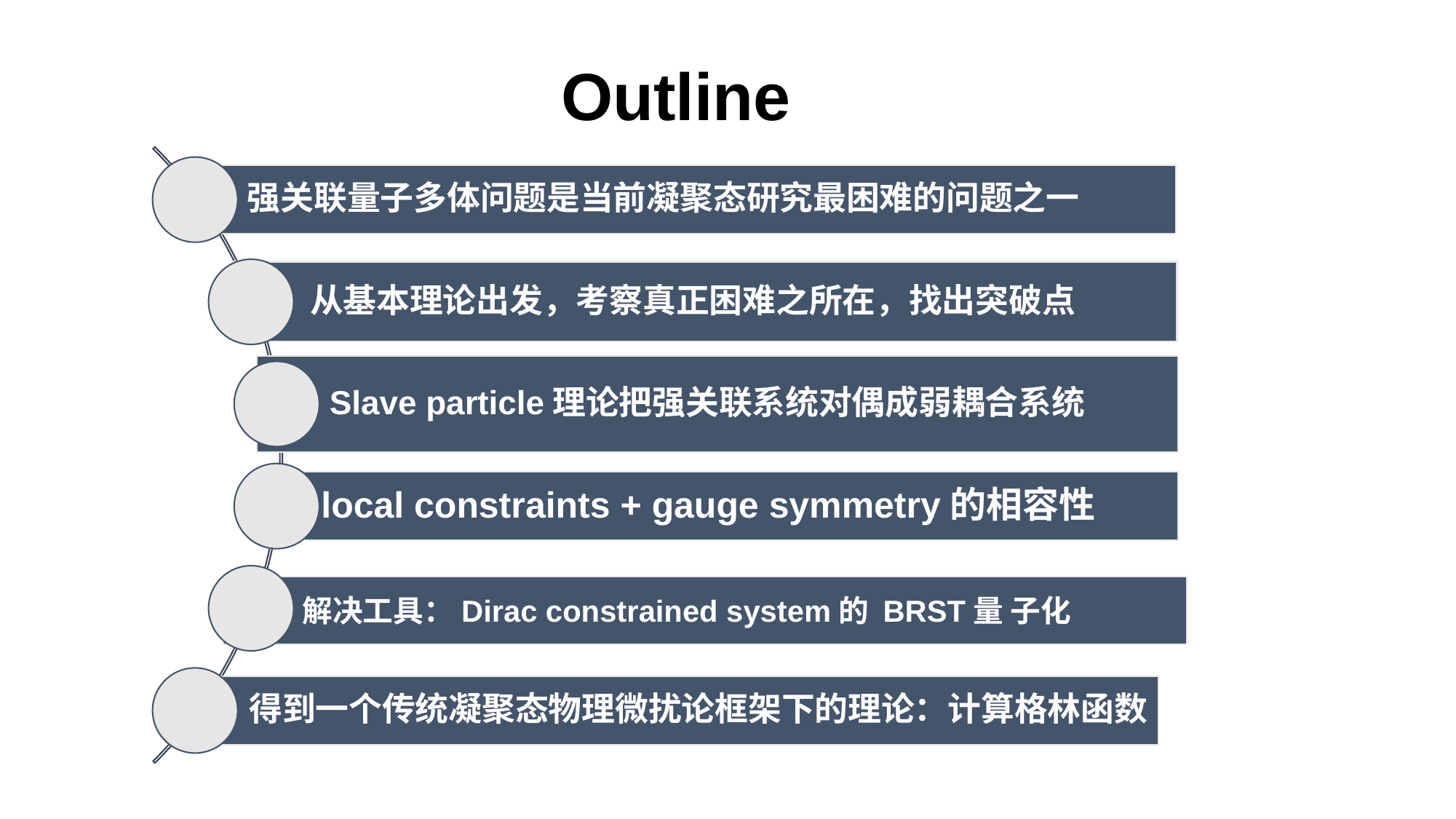

Outline
 强关联量子多体问题是当前凝聚态研究最困难的问题之一
  从基本理论出发，考察真正困难之所在，找出突破点
  Slave particle理论把强关联系统对偶成弱耦合系统
 local constraints + gauge symmetry的相容性
  解决工具：Dirac constrained system的 BRST量 子化
得到一个传统凝聚态物理微扰论框架下的理论：计算格林函数